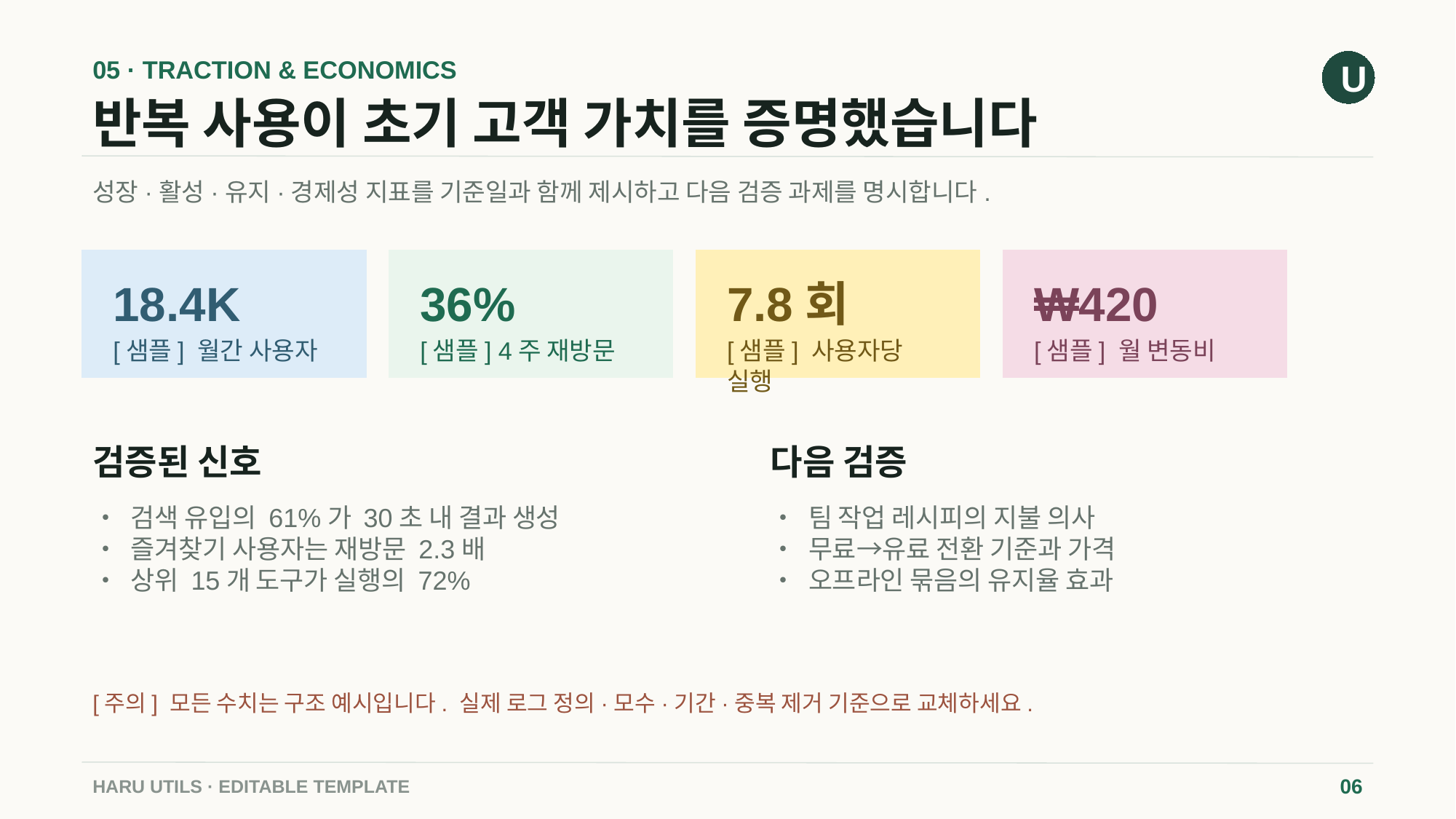

05 · TRACTION & ECONOMICS
U
반복 사용이 초기 고객 가치를 증명했습니다

성장·활성·유지·경제성 지표를 기준일과 함께 제시하고 다음 검증 과제를 명시합니다.

18.4K
36%
7.8회
₩420
[샘플] 월간 사용자
[샘플] 4주 재방문
[샘플] 사용자당 실행
[샘플] 월 변동비
검증된 신호
다음 검증
• 검색 유입의 61%가 30초 내 결과 생성
• 즐겨찾기 사용자는 재방문 2.3배
• 상위 15개 도구가 실행의 72%
• 팀 작업 레시피의 지불 의사
• 무료→유료 전환 기준과 가격
• 오프라인 묶음의 유지율 효과
[주의] 모든 수치는 구조 예시입니다. 실제 로그 정의·모수·기간·중복 제거 기준으로 교체하세요.

HARU UTILS · EDITABLE TEMPLATE
06